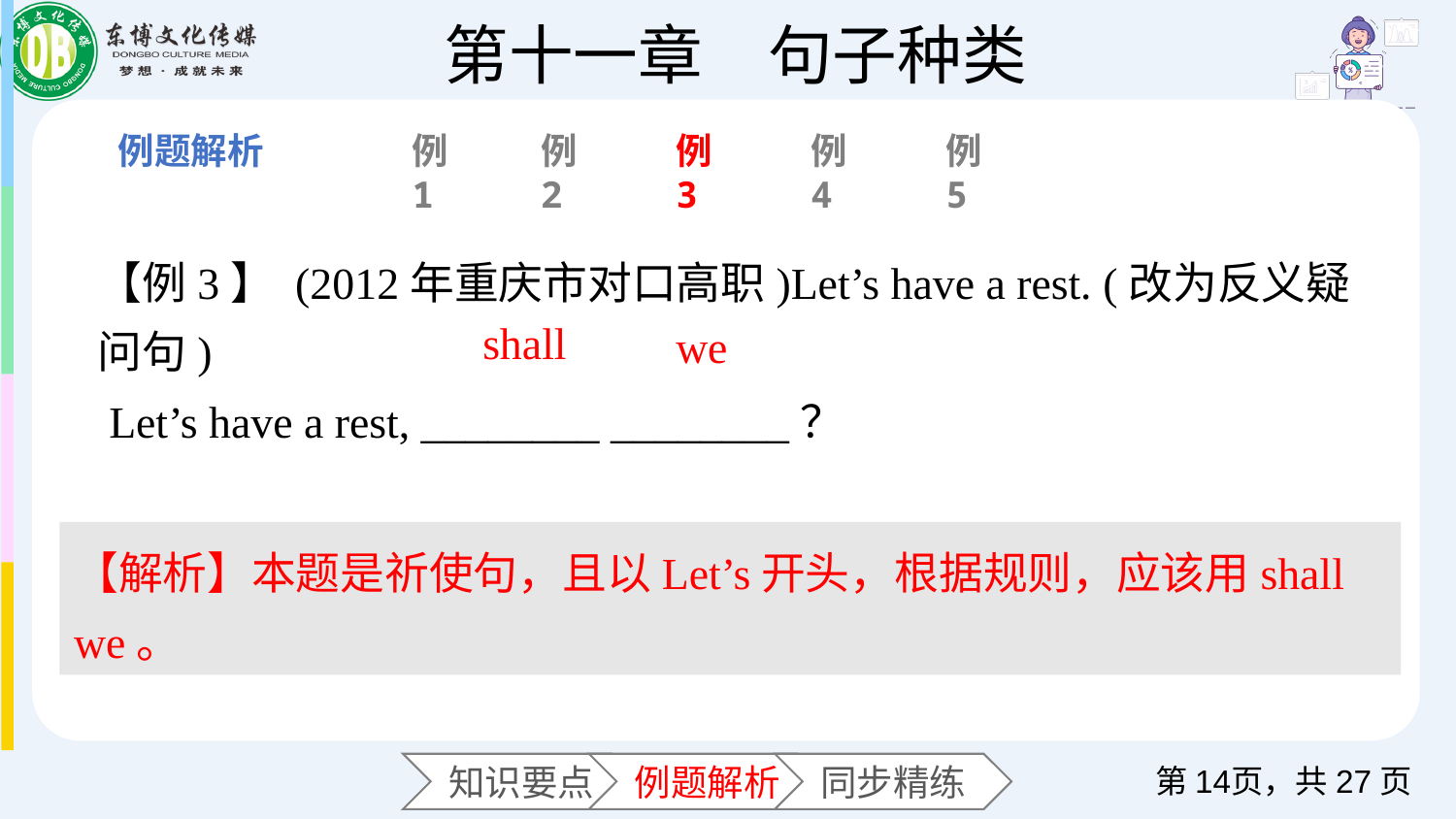

例1
例2
例3
例4
例5
【例3】 (2012年重庆市对口高职)Let’s have a rest. (改为反义疑问句)
 Let’s have a rest, ________ ________？

we
shall
【解析】本题是祈使句，且以Let’s开头，根据规则，应该用shall we。